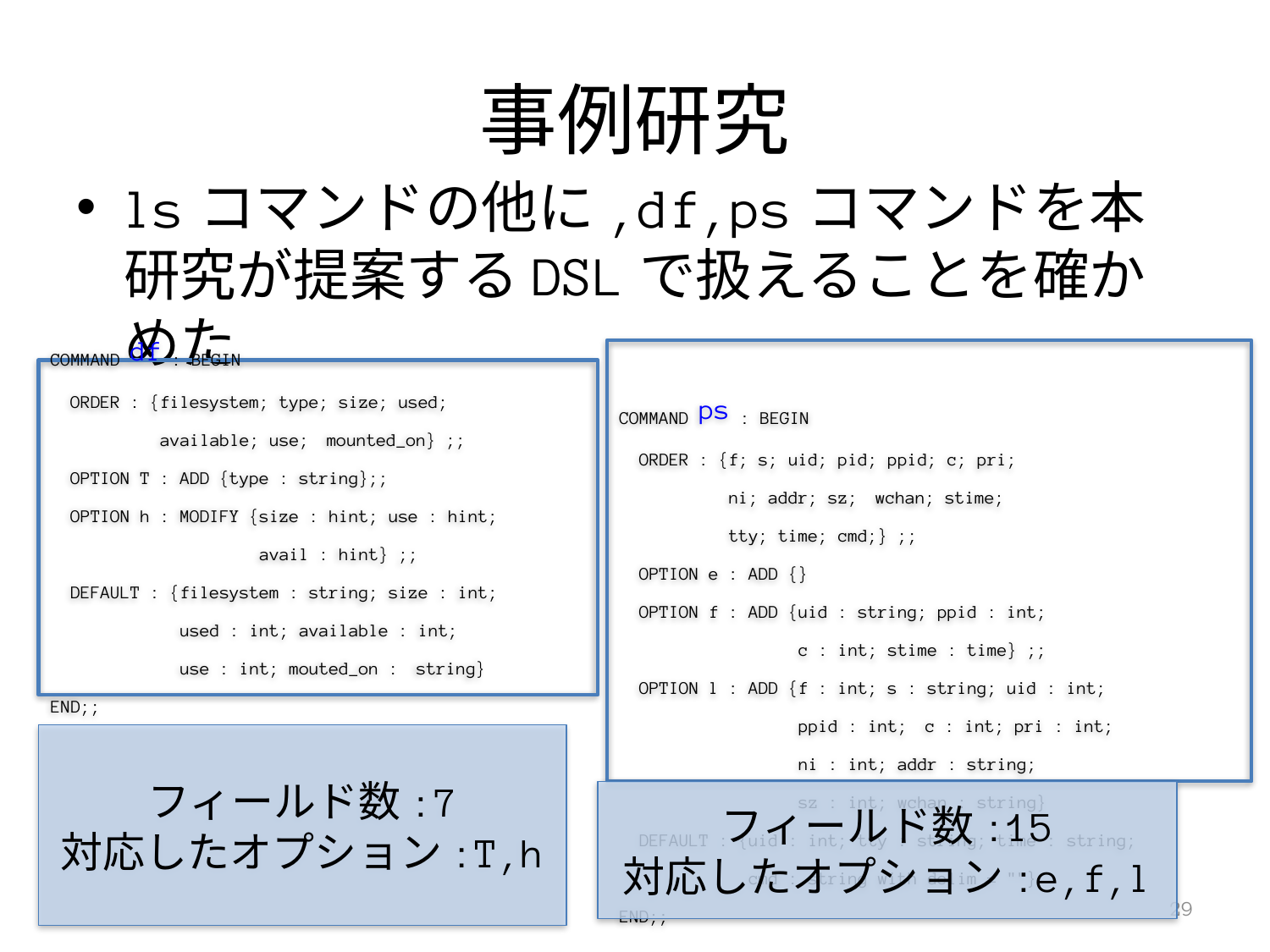

# 事例研究
lsコマンドの他に,df,psコマンドを本研究が提案するDSLで扱えることを確かめた

COMMAND ps : BEGIN
  ORDER : {f; s; uid; pid; ppid; c; pri;
           ni; addr; sz; wchan; stime;
           tty; time; cmd;} ;;
  OPTION e : ADD {}
  OPTION f : ADD {uid : string; ppid : int;
                  c : int; stime : time} ;;
  OPTION l : ADD {f : int; s : string; uid : int;
                  ppid : int; c : int; pri : int;
                  ni : int; addr : string;
                  sz : int; wchan : string}
  DEFAULT : {uid : int; tty : string; time : string;
             cmd : string with delim = ""}
END;;
COMMAND df : BEGIN
  ORDER : {filesystem; type; size; used;
           available; use; mounted_on} ;;
  OPTION T : ADD {type : string};;
  OPTION h : MODIFY {size : hint; use : hint;
                     avail : hint} ;;
  DEFAULT : {filesystem : string; size : int;
             used : int; available : int;
             use : int; mouted_on : string}
END;;
フィールド数:7
対応したオプション:T,h
フィールド数:15
対応したオプション:e,f,l
29